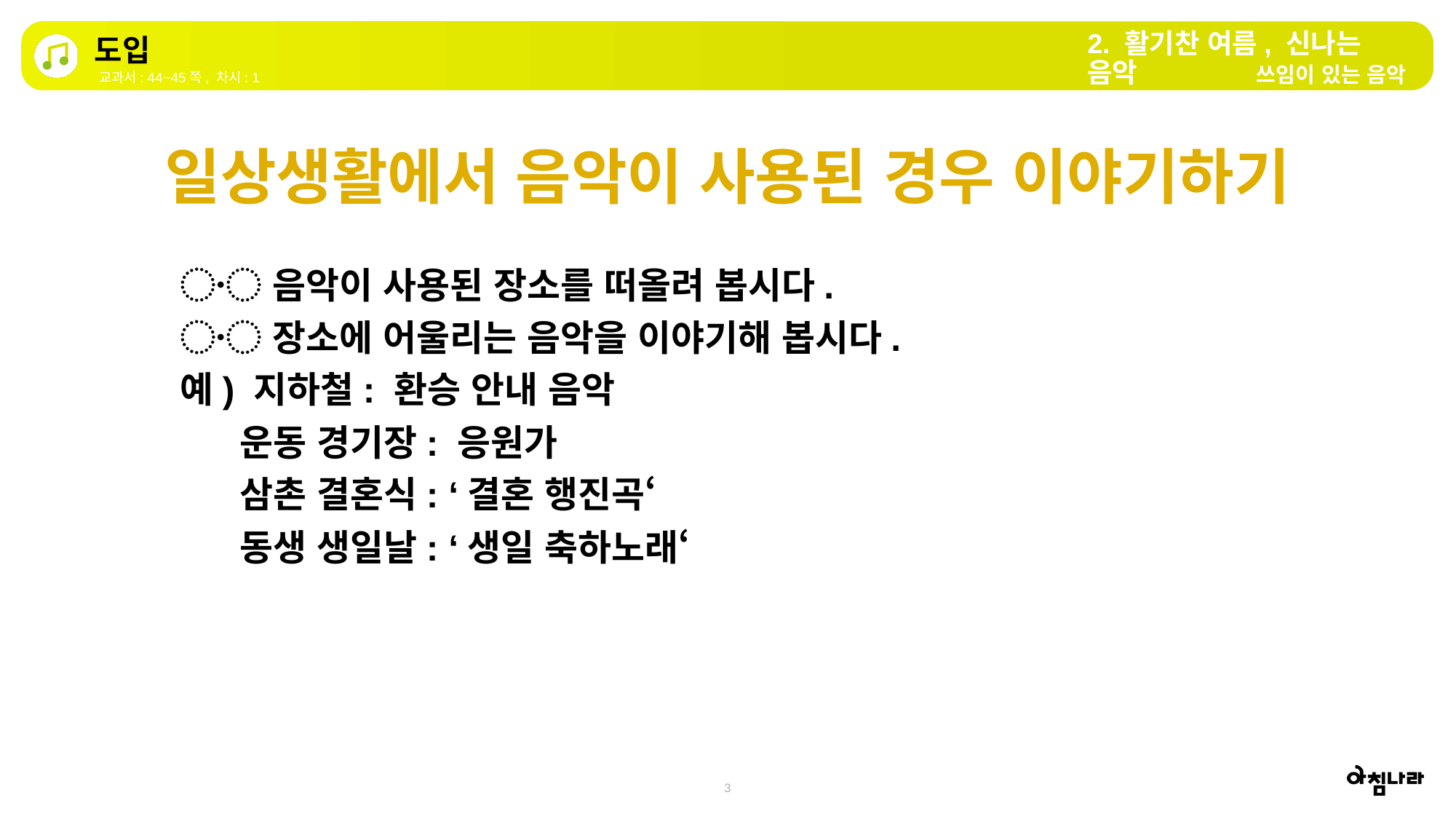

2. 활기찬 여름, 신나는 음악
도입
쓰임이 있는 음악
교과서: 44~45쪽, 차시: 1
일상생활에서 음악이 사용된 경우 이야기하기
〮 음악이 사용된 장소를 떠올려 봅시다.
〮 장소에 어울리는 음악을 이야기해 봅시다.
예) 지하철: 환승 안내 음악
     운동 경기장: 응원가
     삼촌 결혼식: ‘결혼 행진곡‘
     동생 생일날: ‘생일 축하노래‘
3